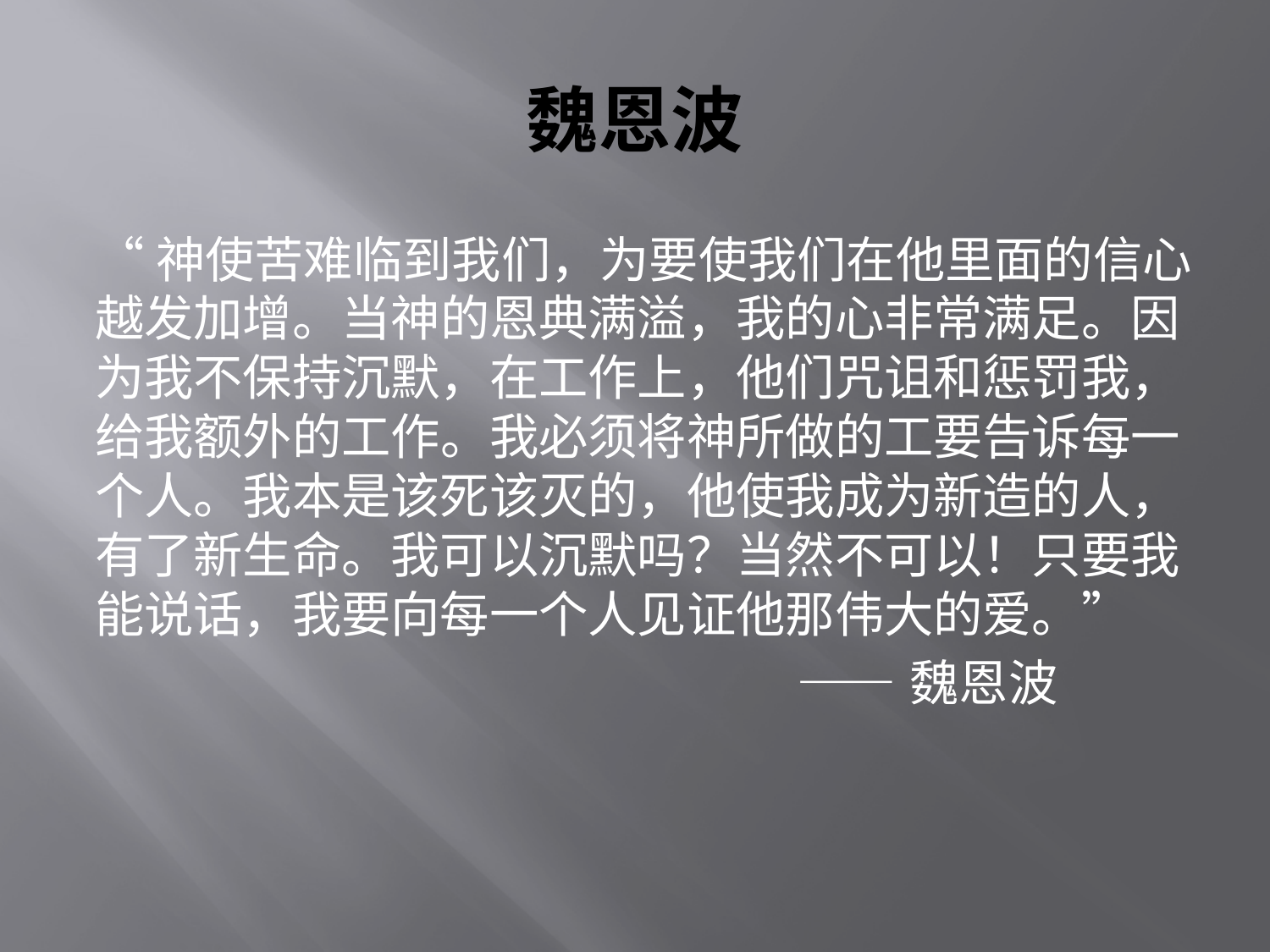

# 魏恩波
“神使苦难临到我们，为要使我们在他里面的信心越发加增。当神的恩典满溢，我的心非常满足。因为我不保持沉默，在工作上，他们咒诅和惩罚我，给我额外的工作。我必须将神所做的工要告诉每一个人。我本是该死该灭的，他使我成为新造的人，有了新生命。我可以沉默吗？当然不可以！只要我能说话，我要向每一个人见证他那伟大的爱。”
                                                                ——魏恩波